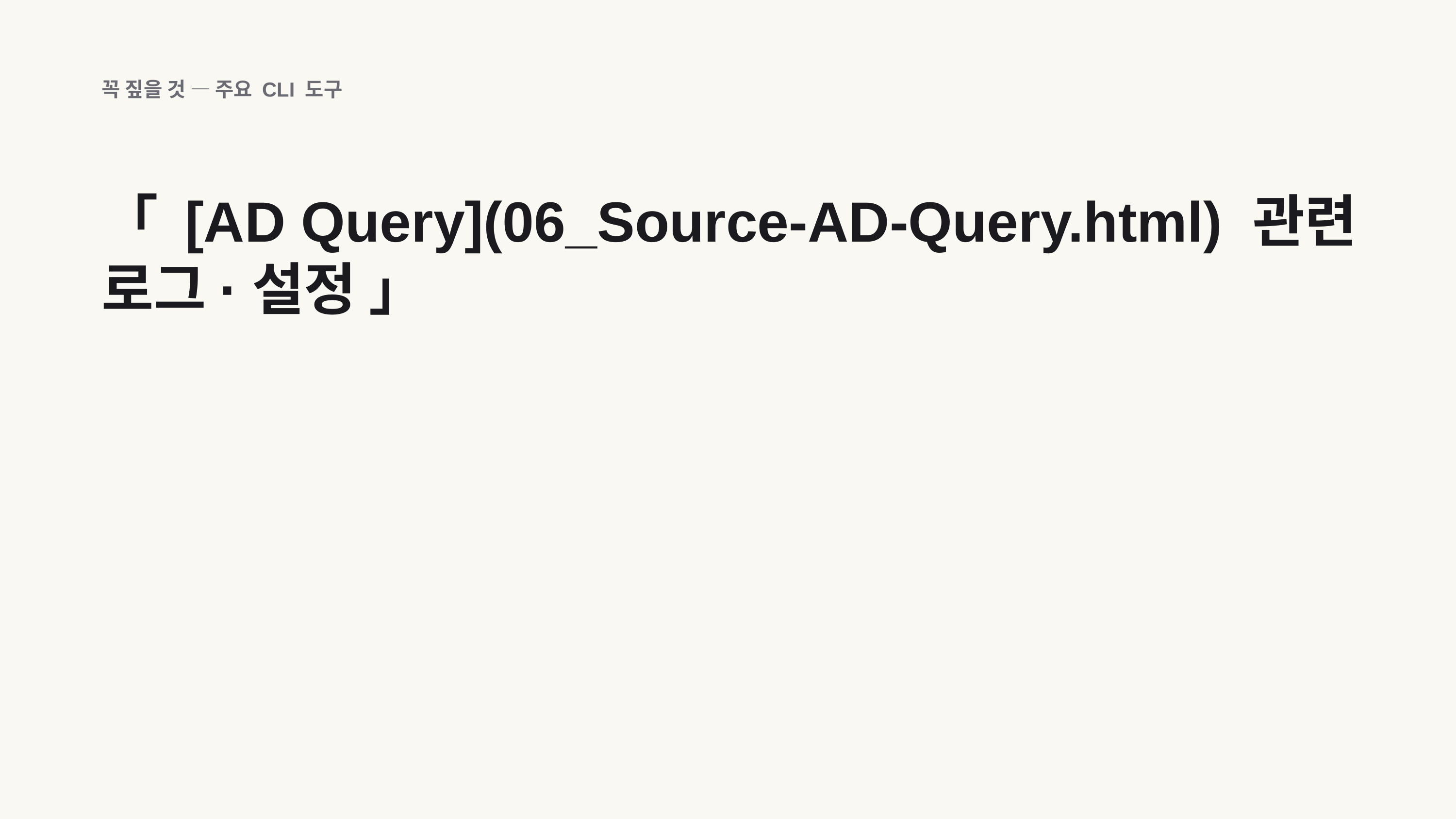

꼭 짚을 것 — 주요 CLI 도구
「 [AD Query](06_Source-AD-Query.html) 관련 로그·설정 」